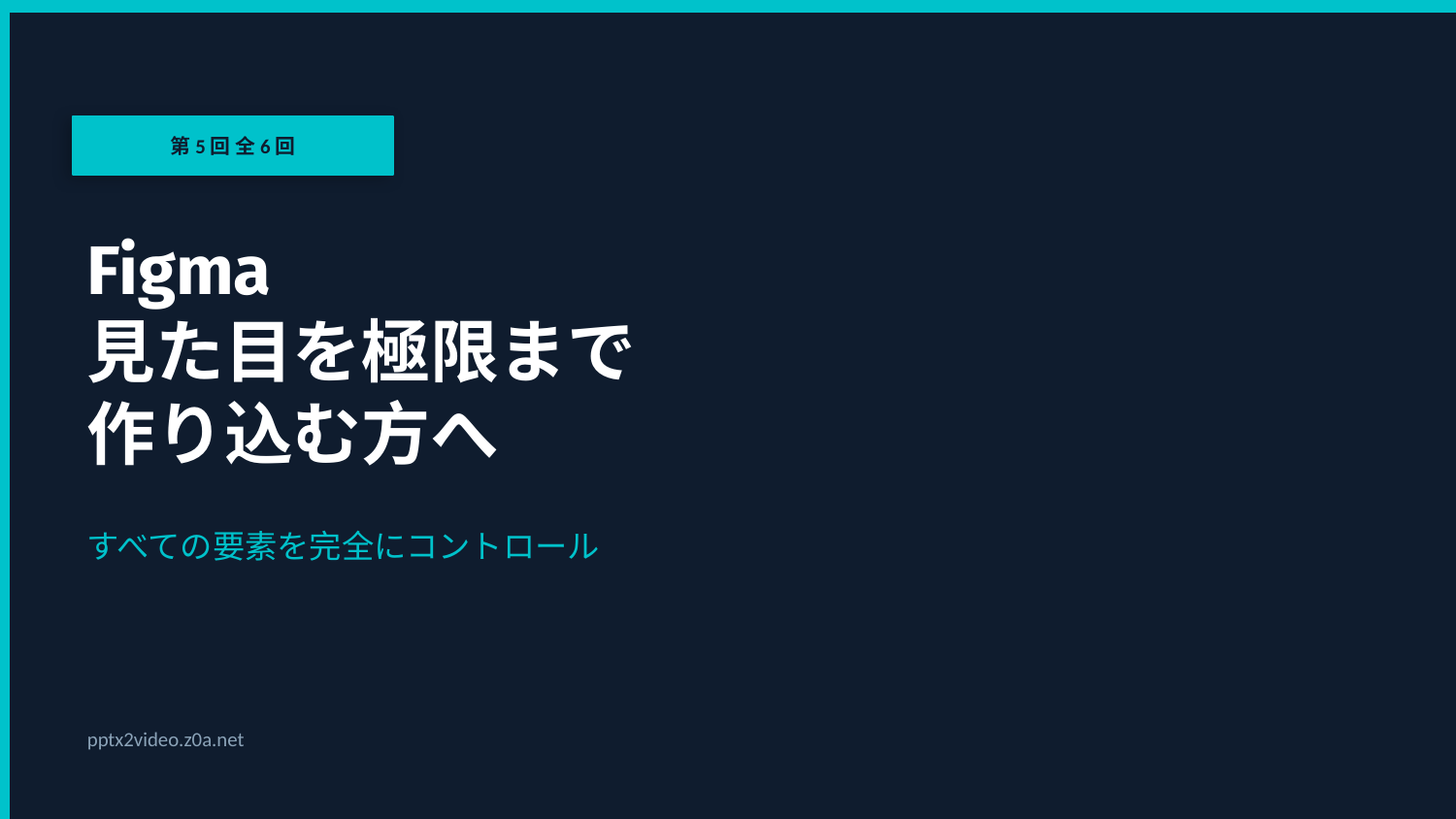

第5回 全6回
Figma
見た目を極限まで
作り込む方へ
すべての要素を完全にコントロール
pptx2video.z0a.net